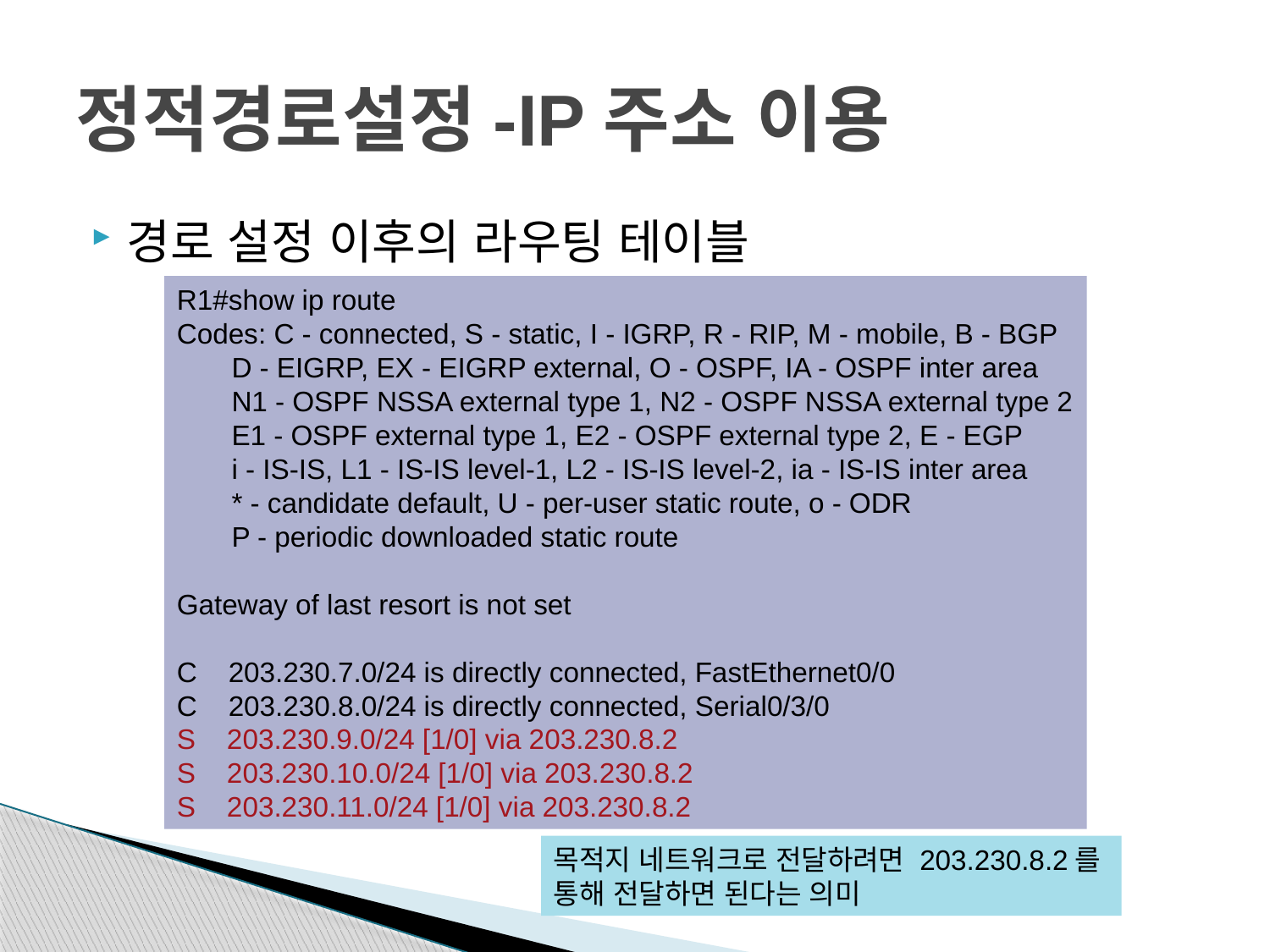

# 정적경로설정-IP주소 이용
경로 설정 이후의 라우팅 테이블
R1#show ip route
Codes: C - connected, S - static, I - IGRP, R - RIP, M - mobile, B - BGP
       D - EIGRP, EX - EIGRP external, O - OSPF, IA - OSPF inter area
       N1 - OSPF NSSA external type 1, N2 - OSPF NSSA external type 2
       E1 - OSPF external type 1, E2 - OSPF external type 2, E - EGP
       i - IS-IS, L1 - IS-IS level-1, L2 - IS-IS level-2, ia - IS-IS inter area
       * - candidate default, U - per-user static route, o - ODR
       P - periodic downloaded static route

Gateway of last resort is not set

C    203.230.7.0/24 is directly connected, FastEthernet0/0
C    203.230.8.0/24 is directly connected, Serial0/3/0
S    203.230.9.0/24 [1/0] via 203.230.8.2
S    203.230.10.0/24 [1/0] via 203.230.8.2
S    203.230.11.0/24 [1/0] via 203.230.8.2
목적지 네트워크로 전달하려면 203.230.8.2를
통해 전달하면 된다는 의미